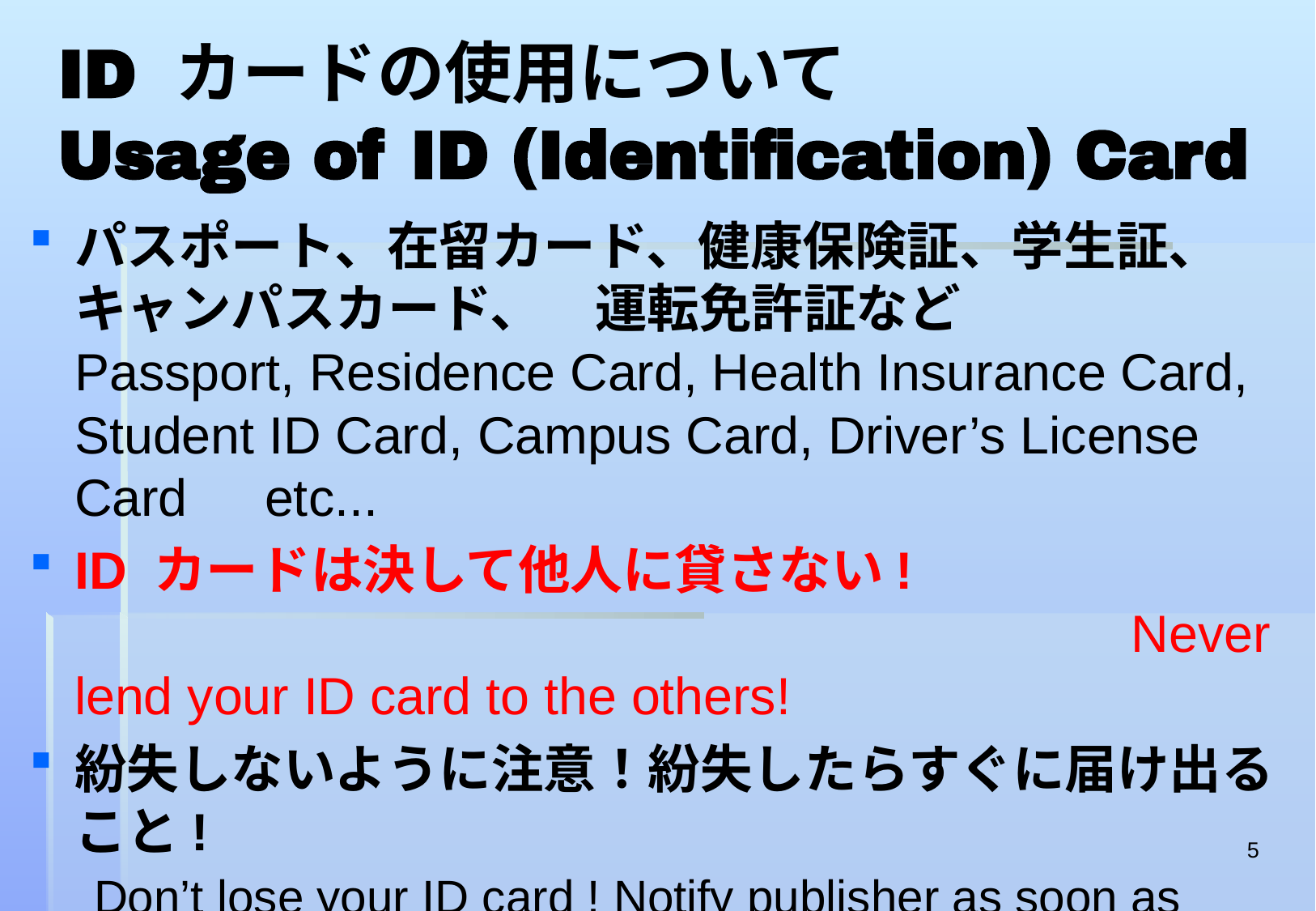

# ID カードの使用について Usage of ID (Identification) Card
パスポート、在留カード、健康保険証、学生証、キャンパスカード、　運転免許証など
	Passport, Residence Card, Health Insurance Card, Student ID Card, Campus Card, Driver’s License Card　etc...
ID カードは決して他人に貸さない!　　　　　　　　　　　　　　　　　　　　　　　　　　Never lend your ID card to the others!
紛失しないように注意！紛失したらすぐに届け出ること!
　Don’t lose your ID card ! Notify publisher as soon as possible if you lose it !

5